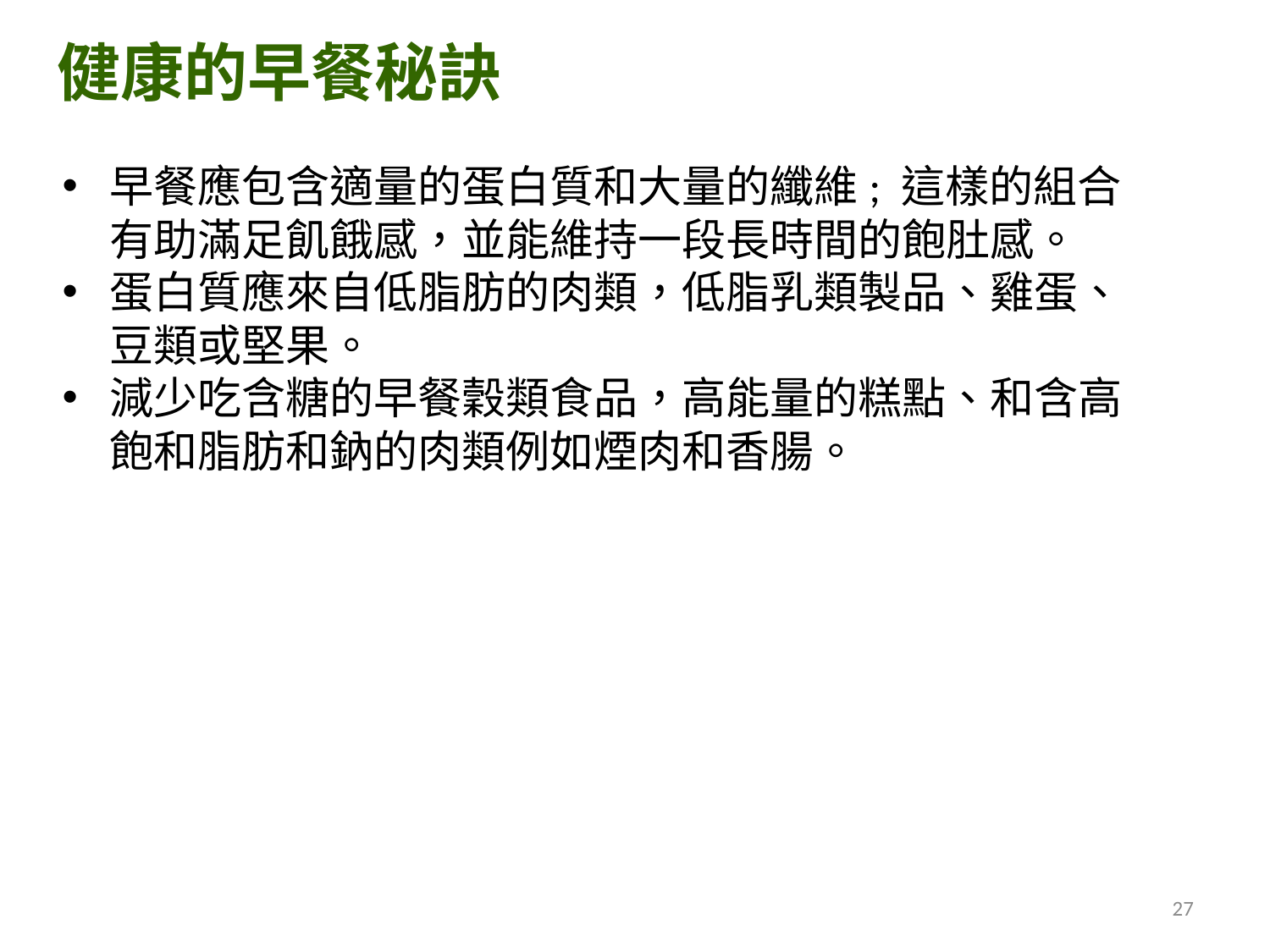

健康的早餐秘訣
早餐應包含適量的蛋白質和大量的纖維; 這樣的組合有助滿足飢餓感，並能維持一段長時間的飽肚感。
蛋白質應來自低脂肪的肉類，低脂乳類製品、雞蛋、豆類或堅果。
減少吃含糖的早餐穀類食品，高能量的糕點、和含高飽和脂肪和鈉的肉類例如煙肉和香腸。
27